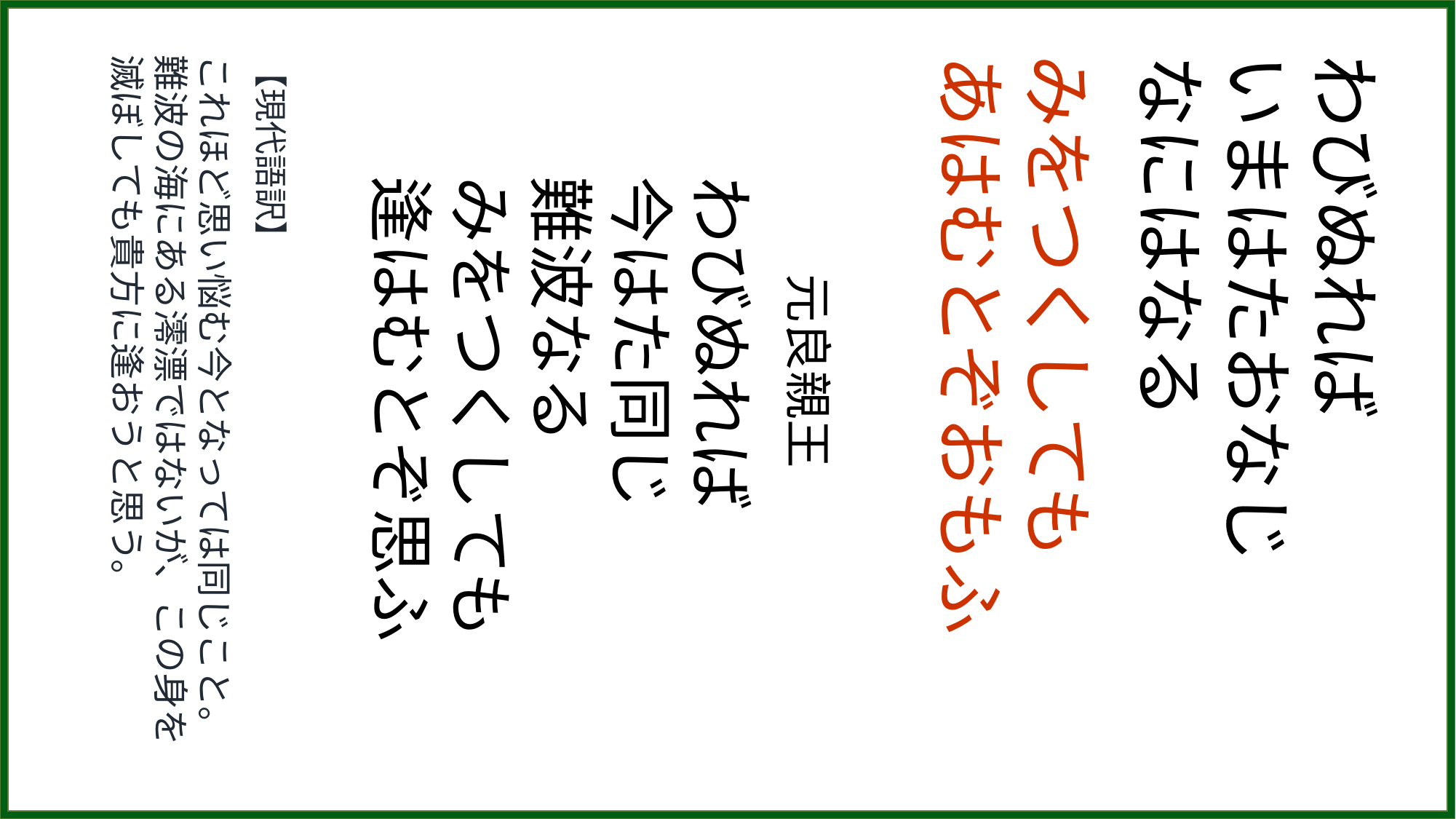

【現代語訳】

これほど思い悩む今となっては同じこと。
難波の海にある澪漂ではないが、この身を滅ぼしても貴方に逢おうと思う。
　　元良親王

わびぬれば
今はた同じ
難波なる
みをつくしても
逢はむとぞ思ふ
みをつくしても
あはむとぞおもふ
わびぬれば
いまはたおなじ
なにはなる